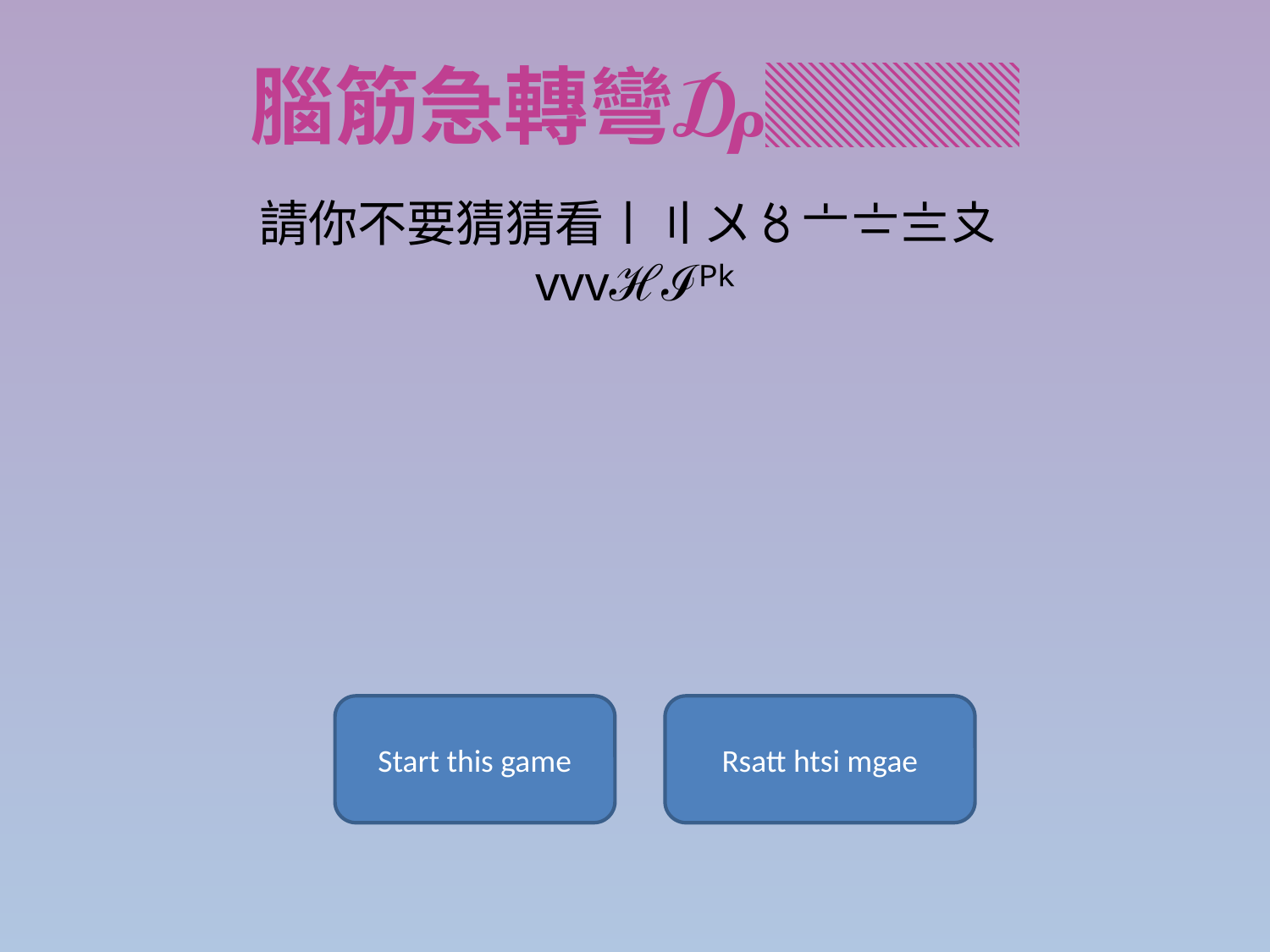

# 腦筋急轉彎₯▓▓▓
請你不要猜猜看〡〢〤〥〦〧〨〩vvvℋℐᴾᵏ
Start this game
Rsatt htsi mgae